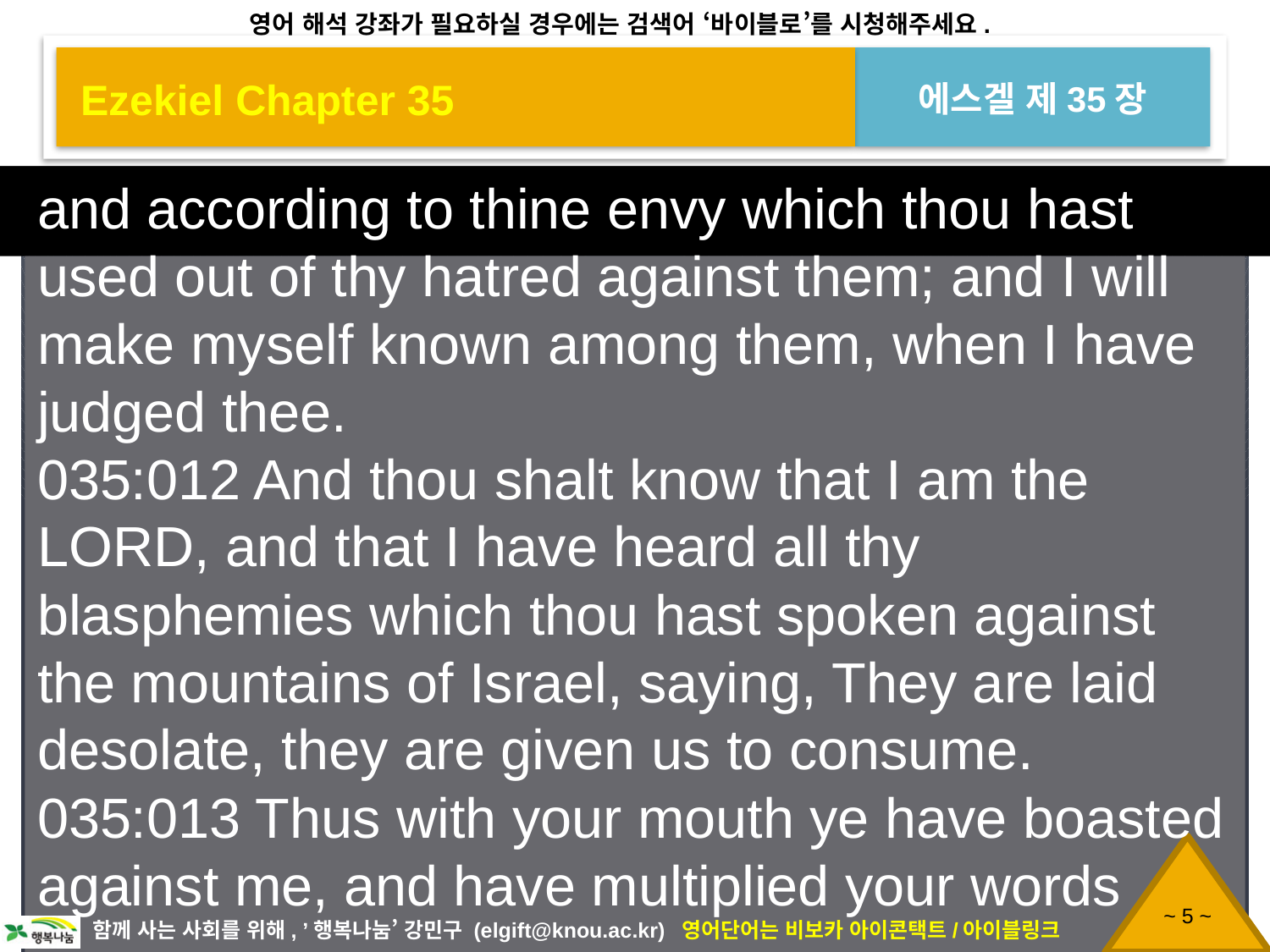

Ezekiel Chapter 35
에스겔 제35장
and according to thine envy which thou hast used out of thy hatred against them; and I will make myself known among them, when I have judged thee.
035:012 And thou shalt know that I am the LORD, and that I have heard all thy blasphemies which thou hast spoken against the mountains of Israel, saying, They are laid desolate, they are given us to consume.
035:013 Thus with your mouth ye have boasted against me, and have multiplied your words